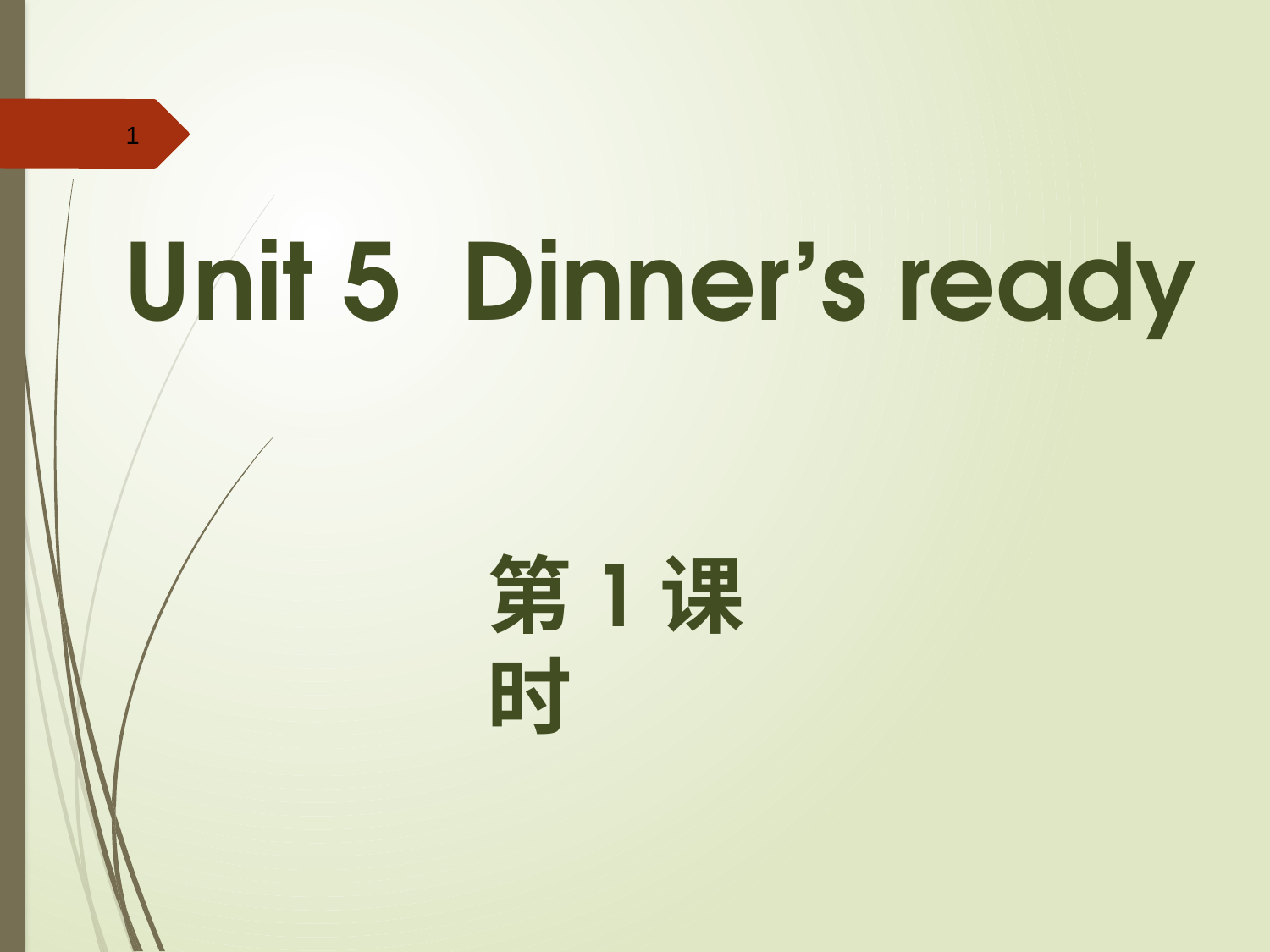

1
| Unit 5 Dinner’s ready |
| --- |
第1课时